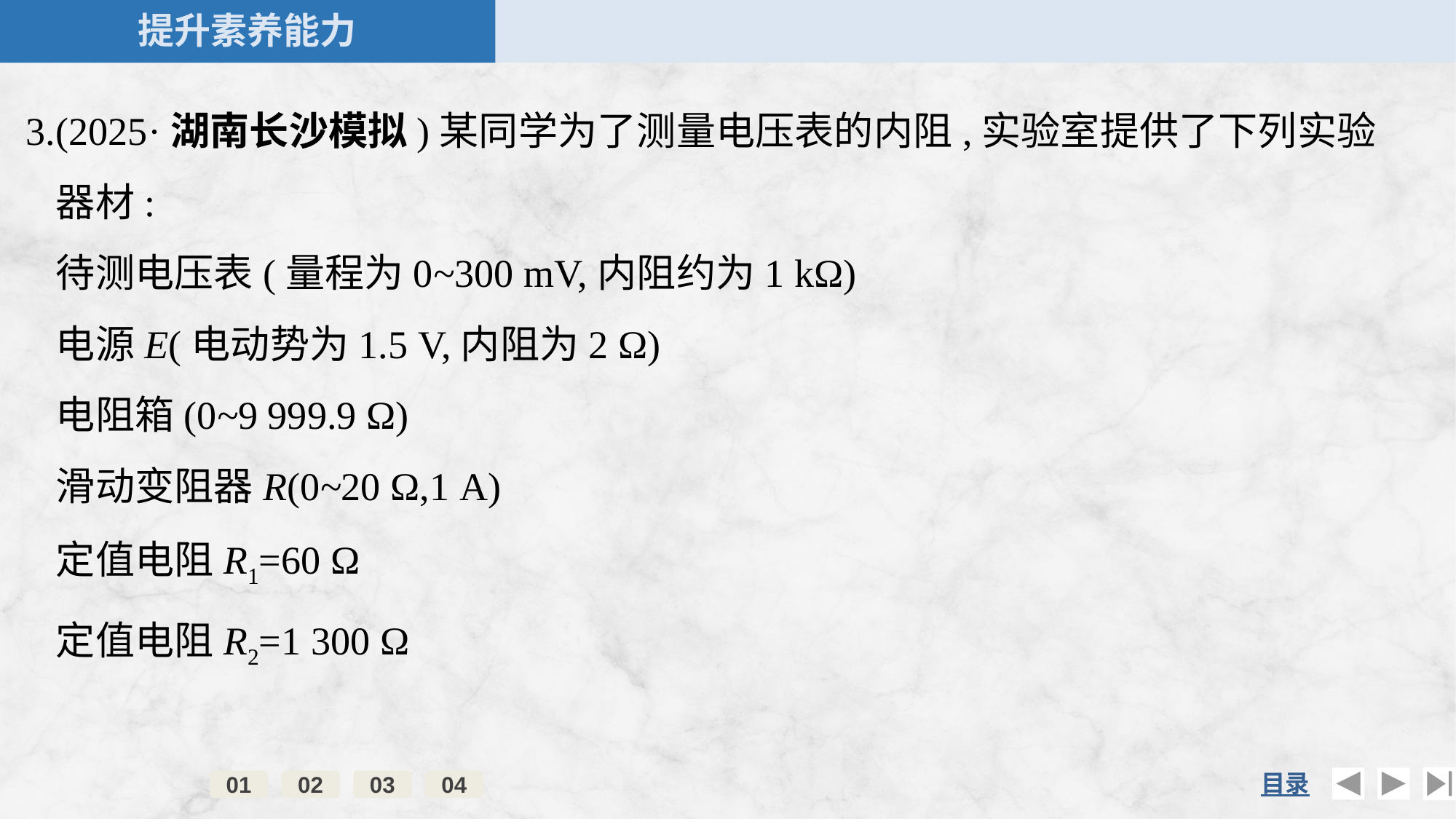

3.(2025·湖南长沙模拟)某同学为了测量电压表的内阻,实验室提供了下列实验器材:
	待测电压表(量程为0~300 mV,内阻约为1 kΩ)
	电源E(电动势为1.5 V,内阻为2 Ω)
	电阻箱(0~9 999.9 Ω)
	滑动变阻器R(0~20 Ω,1 A)
	定值电阻R1=60 Ω
	定值电阻R2=1 300 Ω